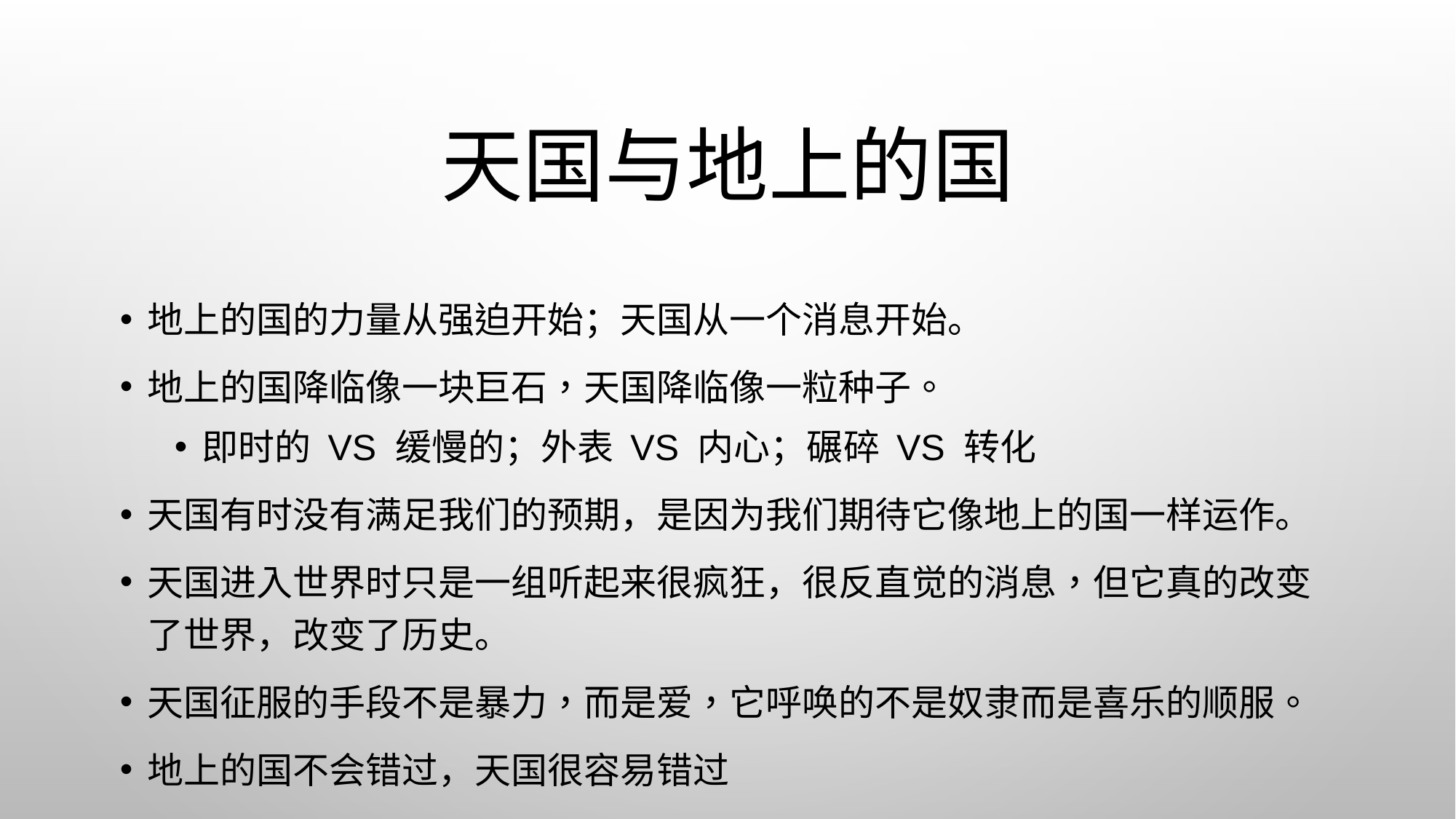

# 天国与地上的国
地上的国的力量从强迫开始；天国从一个消息开始。
地上的国降临像一块巨石，天国降临像一粒种子。
即时的 vs 缓慢的；外表 vs 内心；碾碎 vs 转化
天国有时没有满足我们的预期，是因为我们期待它像地上的国一样运作。
天国进入世界时只是一组听起来很疯狂，很反直觉的消息，但它真的改变了世界，改变了历史。
天国征服的手段不是暴力，而是爱，它呼唤的不是奴隶而是喜乐的顺服。
地上的国不会错过，天国很容易错过